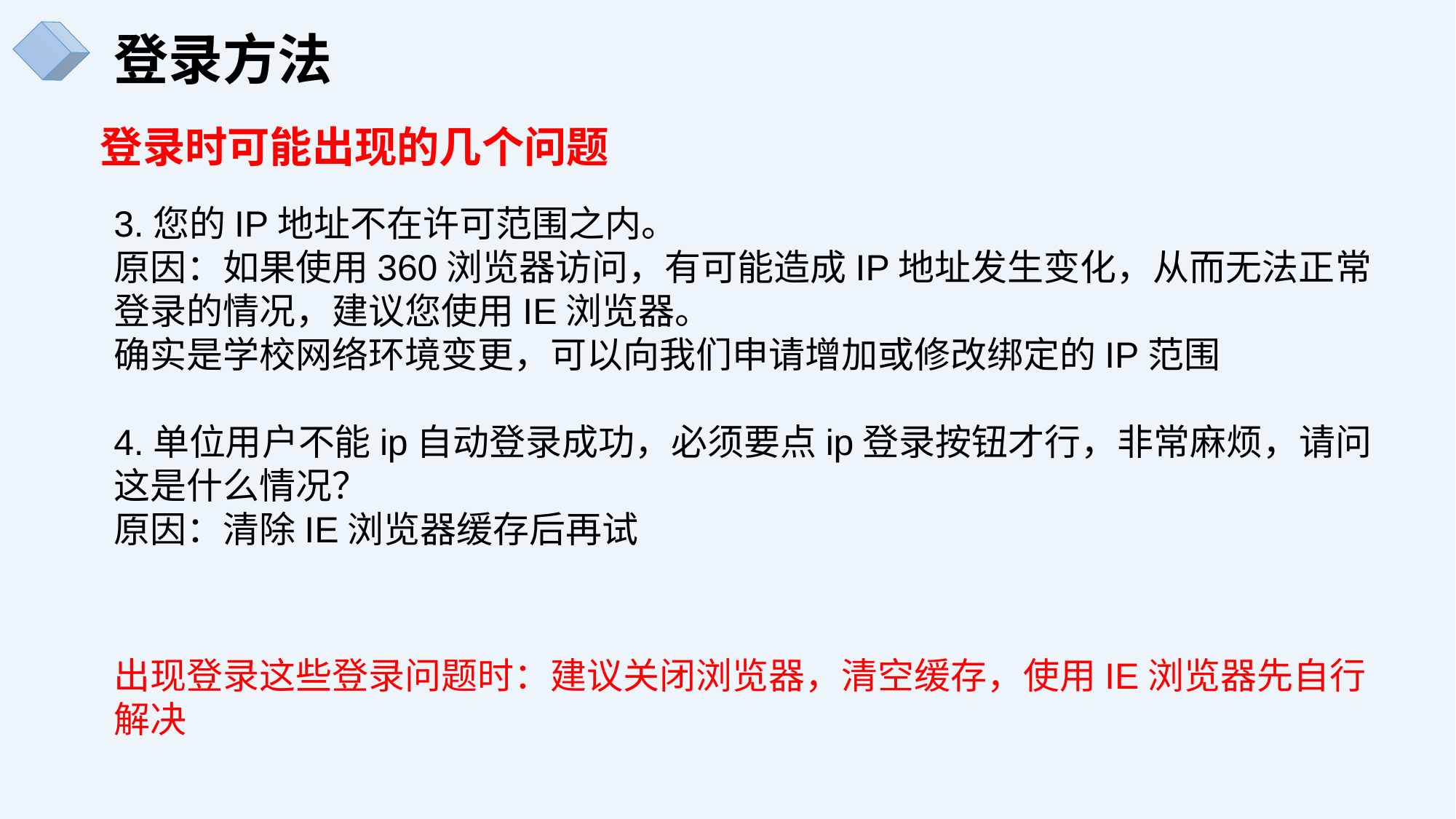

登录方法

登录时可能出现的几个问题
3.您的IP地址不在许可范围之内。
原因：如果使用360浏览器访问，有可能造成IP地址发生变化，从而无法正常登录的情况，建议您使用IE浏览器。
确实是学校网络环境变更，可以向我们申请增加或修改绑定的IP范围

4.单位用户不能ip自动登录成功，必须要点ip登录按钮才行，非常麻烦，请问这是什么情况？
原因：清除IE浏览器缓存后再试

出现登录这些登录问题时：建议关闭浏览器，清空缓存，使用IE浏览器先自行解决